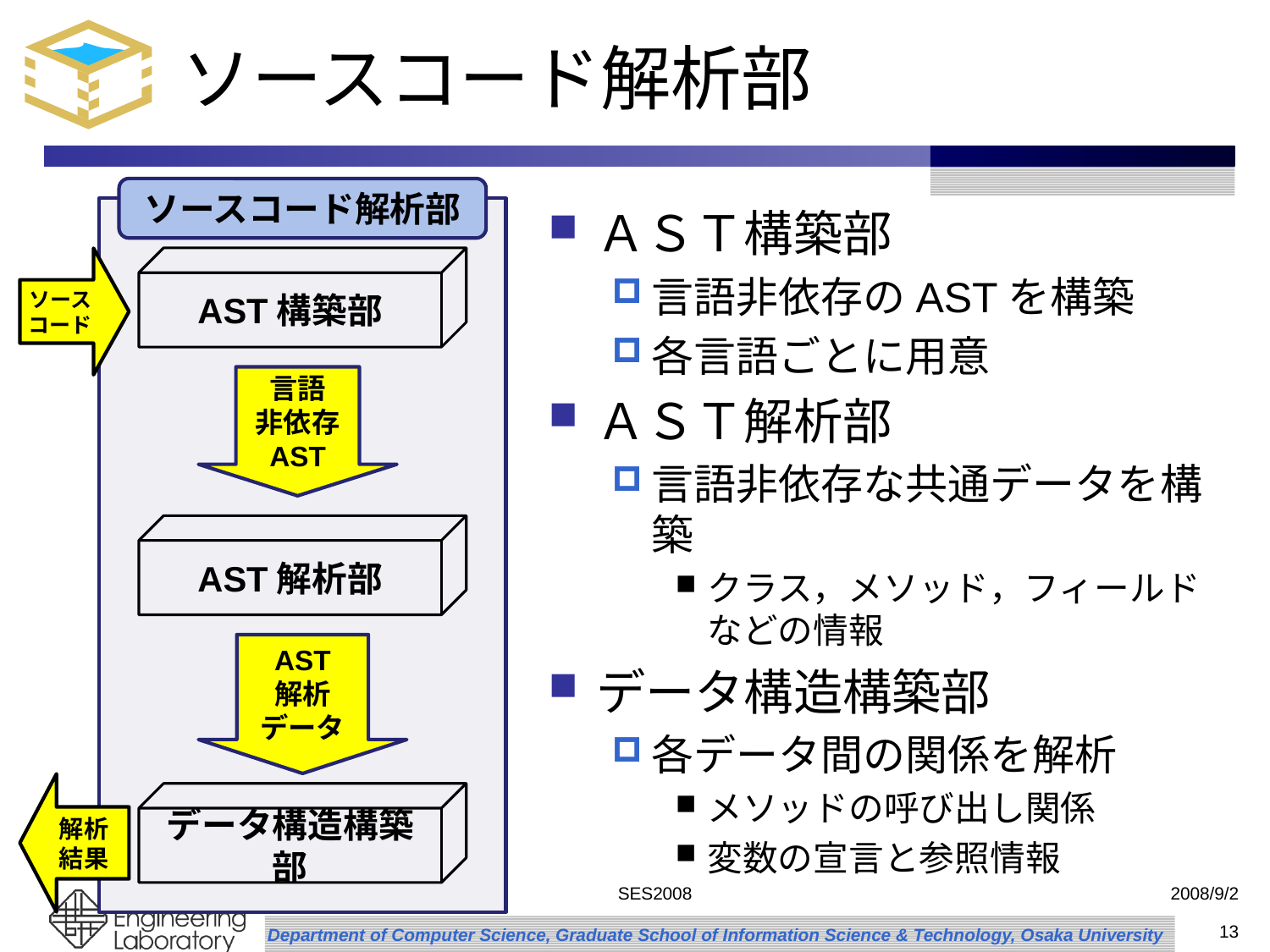

# ソースコード解析部
ソースコード解析部
ＡＳＴ構築部
言語非依存のASTを構築
各言語ごとに用意
ＡＳＴ解析部
言語非依存な共通データを構築
クラス，メソッド，フィールドなどの情報
データ構造構築部
各データ間の関係を解析
メソッドの呼び出し関係
変数の宣言と参照情報

AST構築部
ソースコード
言語
非依存
AST
AST解析部
AST
解析データ
解析結果
データ構造構築部
SES2008
2008/9/2
13